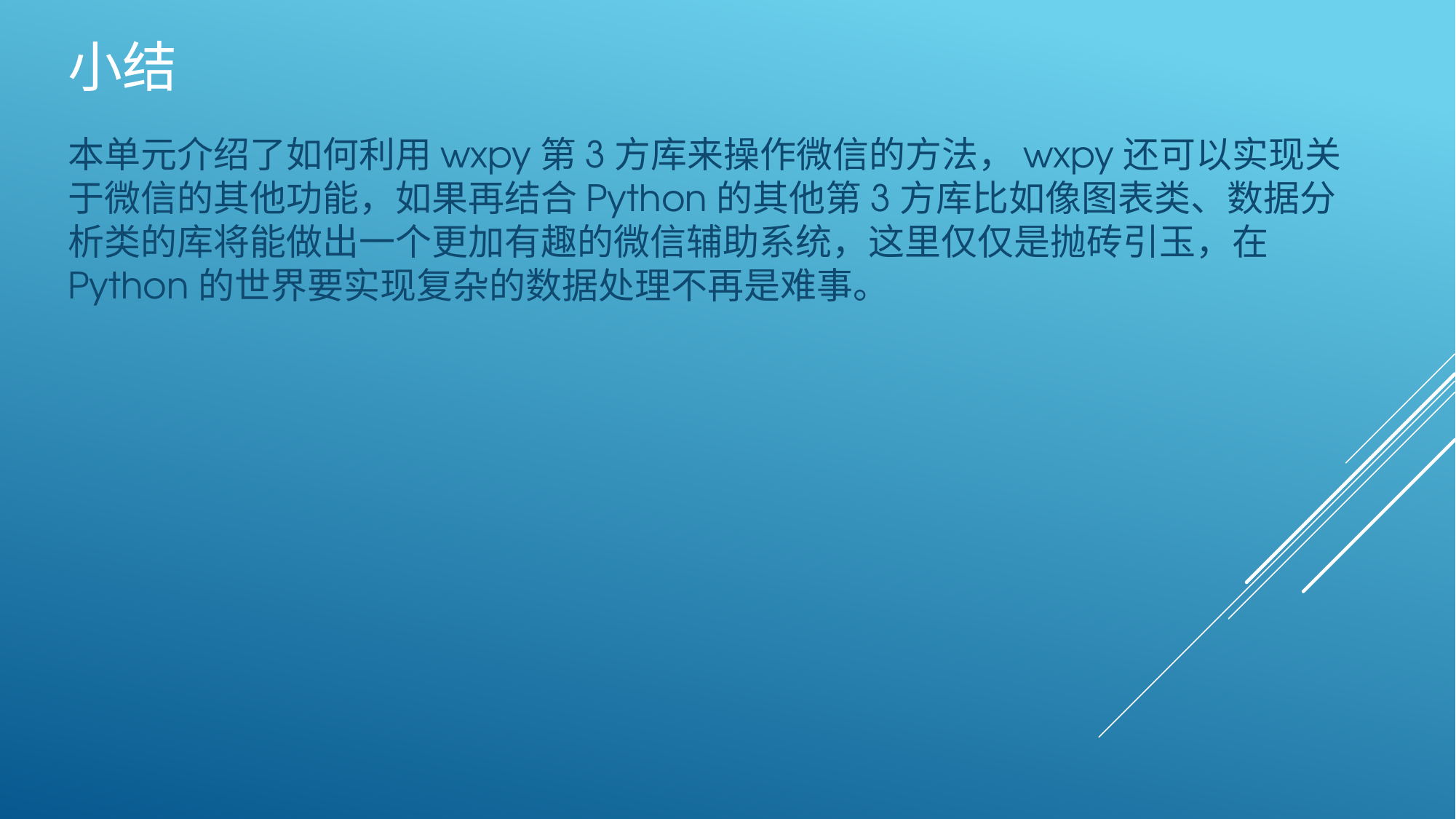

# 小结
本单元介绍了如何利用wxpy第3方库来操作微信的方法，wxpy还可以实现关于微信的其他功能，如果再结合Python的其他第3方库比如像图表类、数据分析类的库将能做出一个更加有趣的微信辅助系统，这里仅仅是抛砖引玉，在Python的世界要实现复杂的数据处理不再是难事。